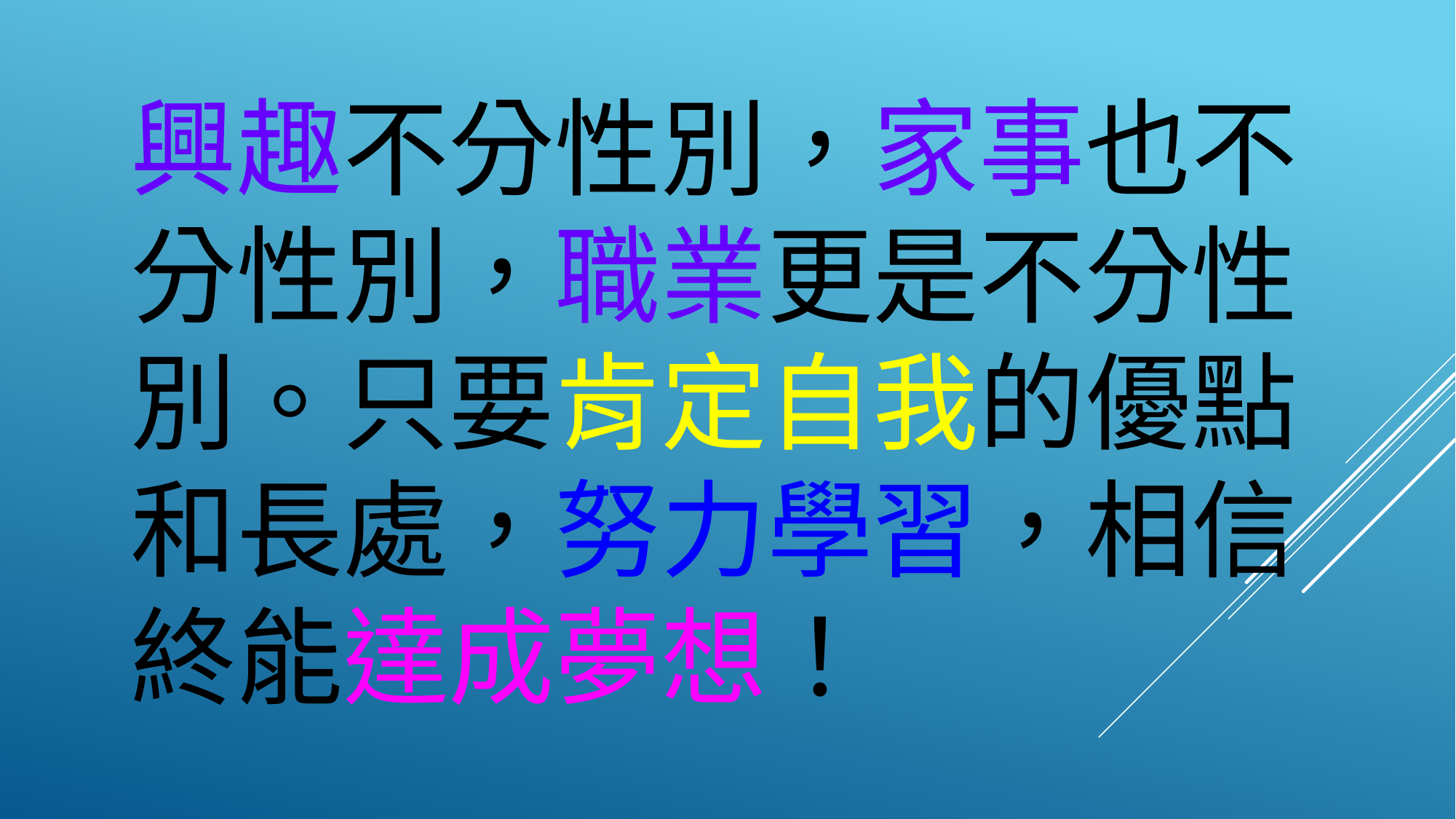

# 興趣不分性別，家事也不分性別，職業更是不分性別。只要肯定自我的優點和長處，努力學習，相信終能達成夢想！